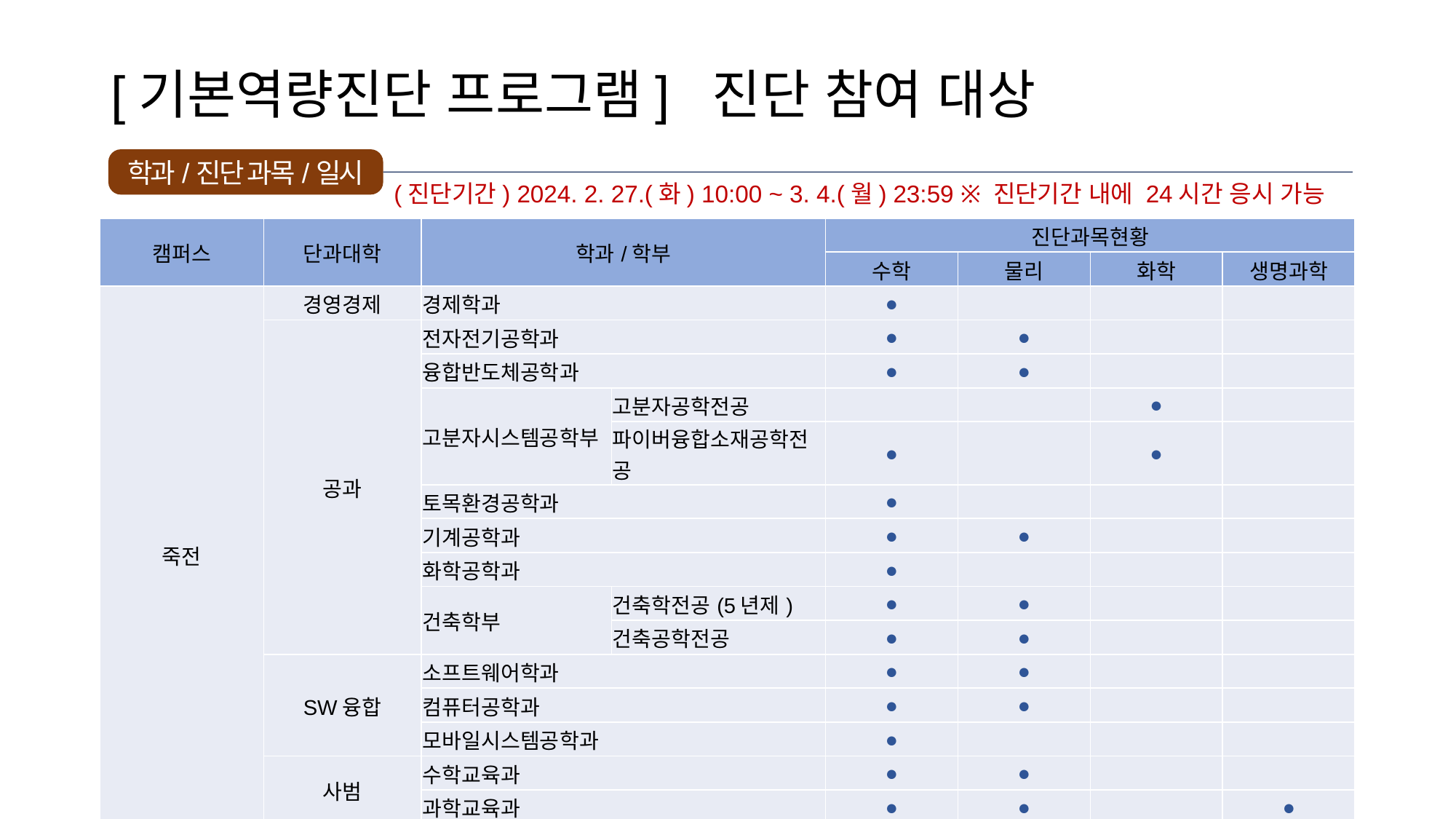

# [기본역량진단 프로그램]  진단 참여 대상
학과/진단 과목/일시
(진단기간) 2024. 2. 27.(화) 10:00 ~ 3. 4.(월) 23:59 ※ 진단기간 내에 24시간 응시 가능

| 캠퍼스 | 단과대학 | 학과/학부 |  | 진단과목현황 |  |  |  |
| --- | --- | --- | --- | --- | --- | --- | --- |
|  |  |  |  | 수학 | 물리 | 화학 | 생명과학 |
| 죽전 | 경영경제 | 경제학과 |  | ● |  |  |  |
|  | 공과 | 전자전기공학과 |  | ● | ● |  |  |
|  |  | 융합반도체공학과 |  | ● | ● |  |  |
|  |  | 고분자시스템공학부 | 고분자공학전공 |  |  | ● |  |
|  |  |  | 파이버융합소재공학전공 | ● |  | ● |  |
|  |  | 토목환경공학과 |  | ● |  |  |  |
|  |  | 기계공학과 |  | ● | ● |  |  |
|  |  | 화학공학과 |  | ● |  |  |  |
|  |  | 건축학부 | 건축학전공(5년제) | ● | ● |  |  |
|  |  |  | 건축공학전공 | ● | ● |  |  |
|  | SW융합 | 소프트웨어학과 |  | ● | ● |  |  |
|  |  | 컴퓨터공학과 |  | ● | ● |  |  |
|  |  | 모바일시스템공학과 |  | ● |  |  |  |
|  | 사범 | 수학교육과 |  | ● | ● |  |  |
|  |  | 과학교육과 |  | ● | ● |  | ● |